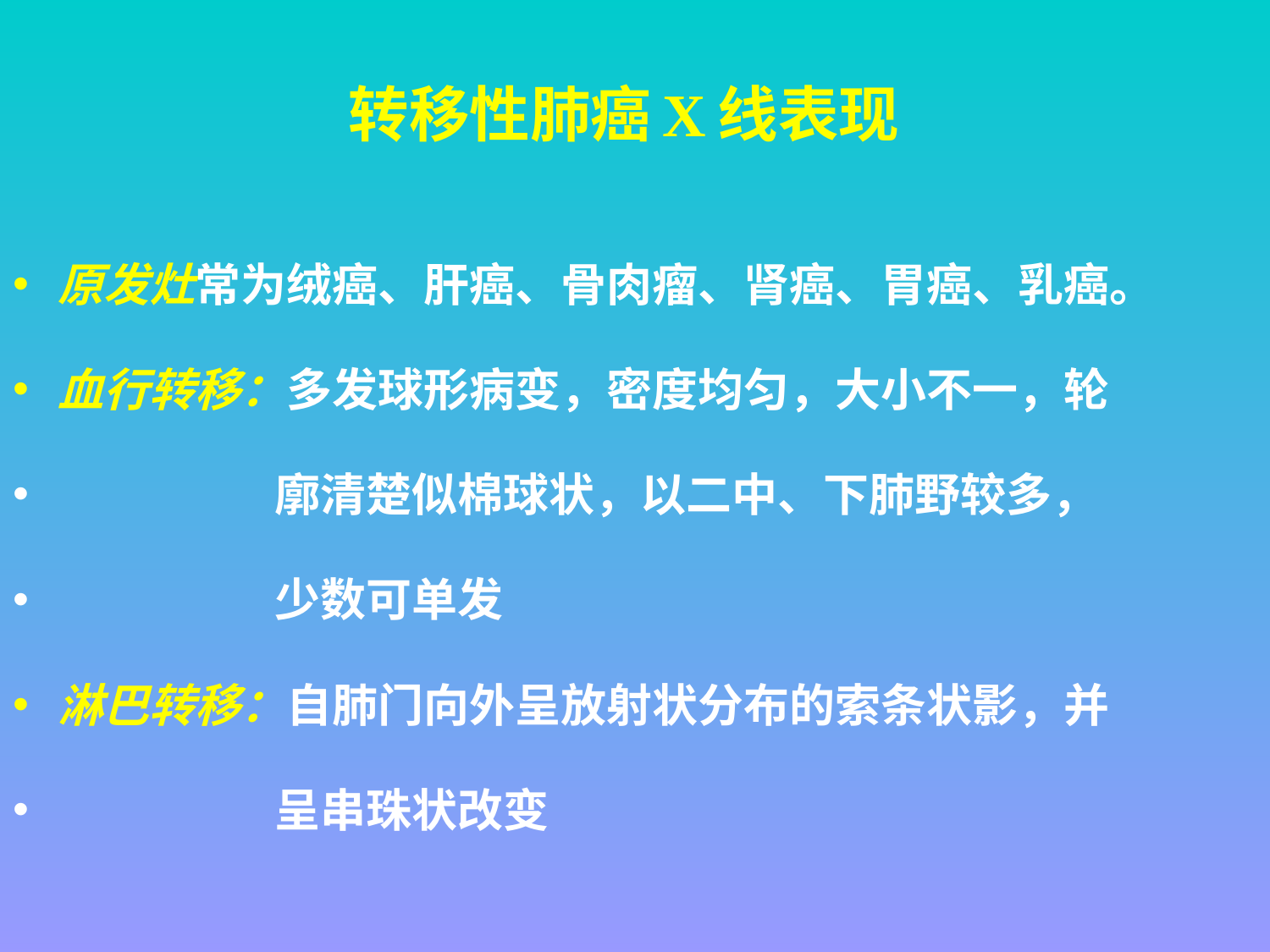

# 转移性肺癌X线表现
原发灶常为绒癌、肝癌、骨肉瘤、肾癌、胃癌、乳癌。
血行转移：多发球形病变，密度均匀，大小不一，轮
                    廓清楚似棉球状，以二中、下肺野较多，
                    少数可单发
淋巴转移：自肺门向外呈放射状分布的索条状影，并
                    呈串珠状改变